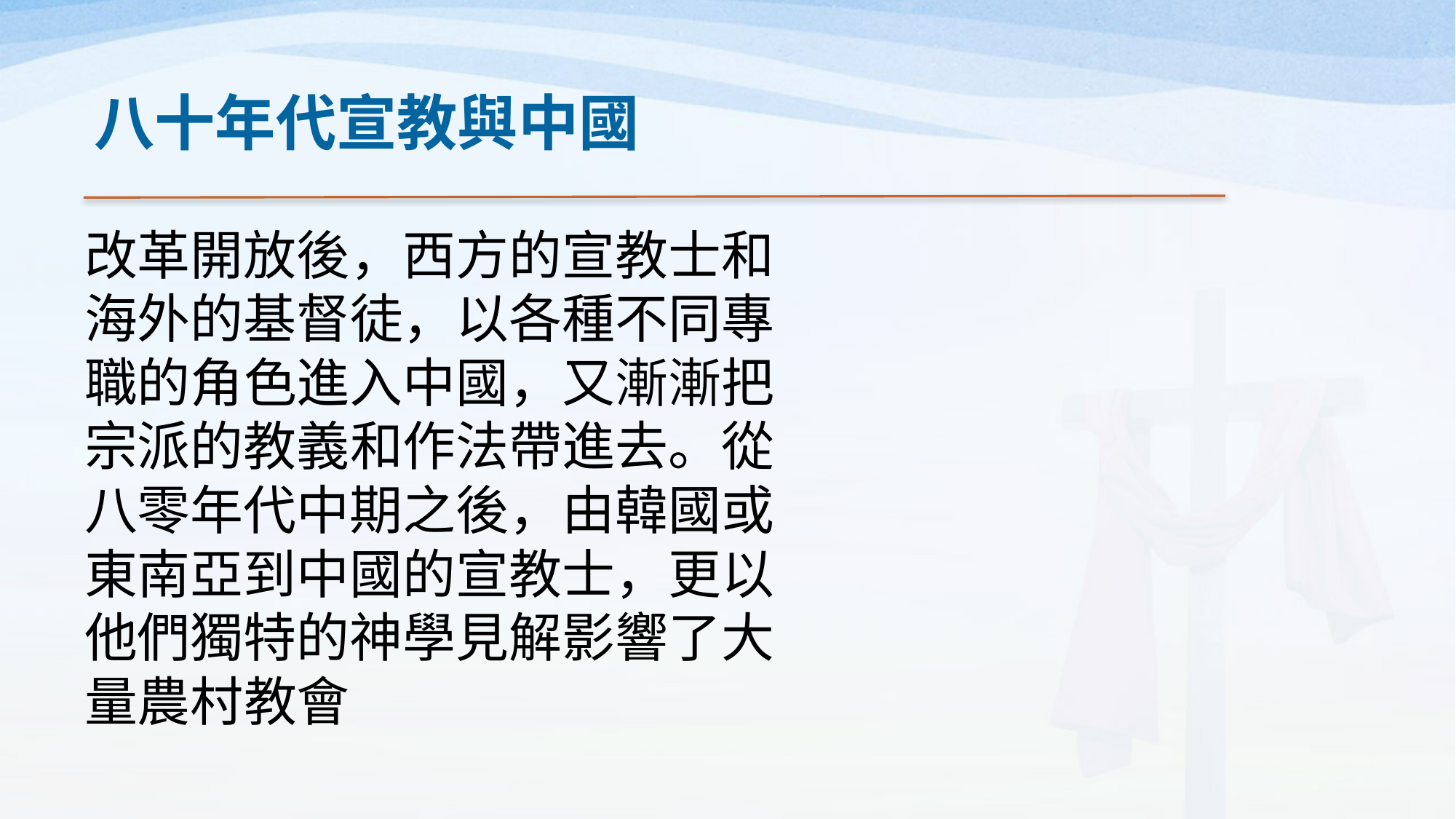

八十年代宣教與中國

改革開放後，西方的宣教士和海外的基督徒，以各種不同專職的角色進入中國，又漸漸把宗派的教義和作法帶進去。從八零年代中期之後，由韓國或東南亞到中國的宣教士，更以他們獨特的神學見解影響了大量農村教會